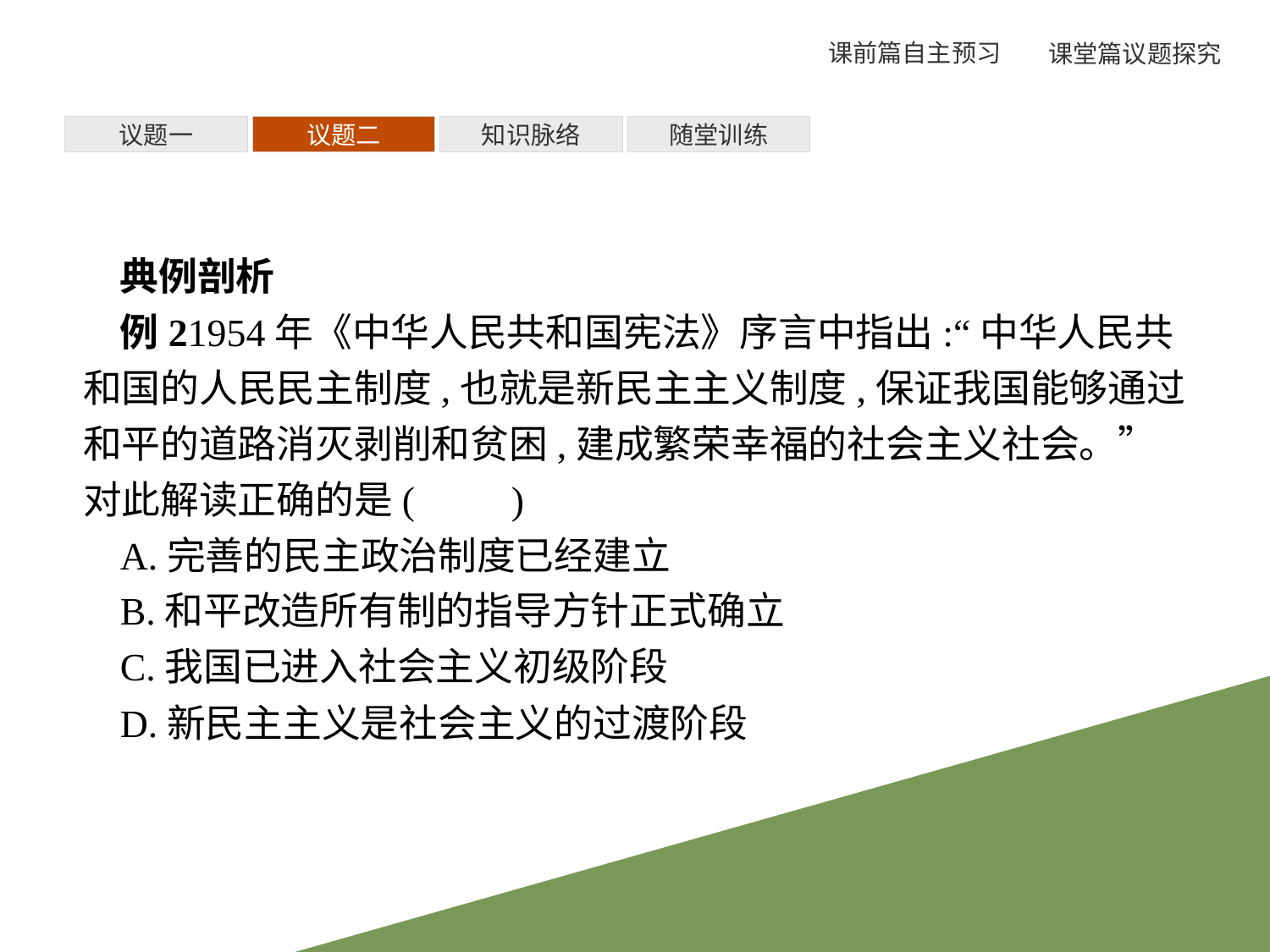

议题一
议题二
知识脉络
随堂训练
典例剖析
例21954年《中华人民共和国宪法》序言中指出:“中华人民共和国的人民民主制度,也就是新民主主义制度,保证我国能够通过和平的道路消灭剥削和贫困,建成繁荣幸福的社会主义社会。”对此解读正确的是(　　)
A.完善的民主政治制度已经建立
B.和平改造所有制的指导方针正式确立
C.我国已进入社会主义初级阶段
D.新民主主义是社会主义的过渡阶段